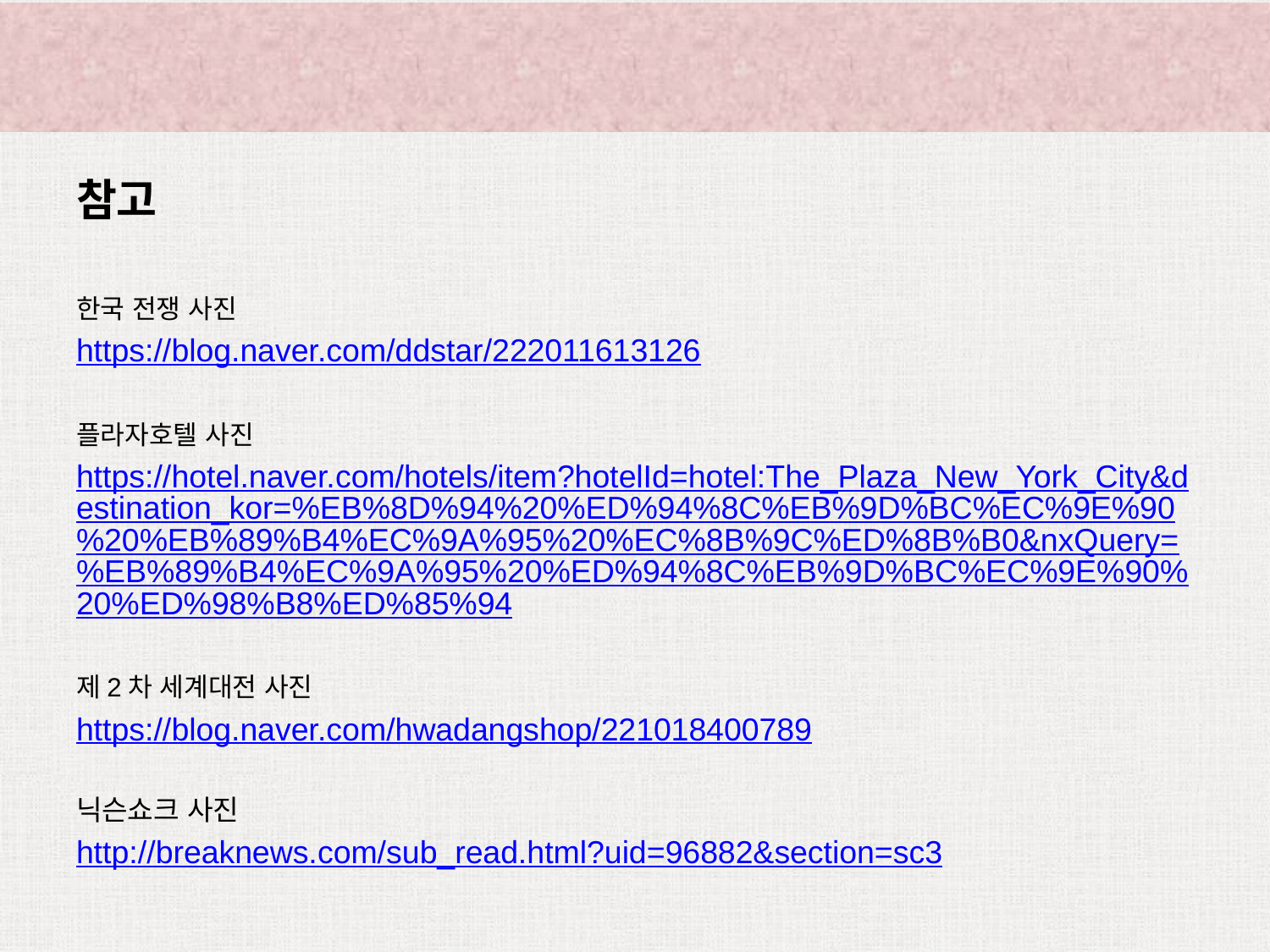

참고

한국 전쟁 사진
https://blog.naver.com/ddstar/222011613126

플라자호텔 사진
https://hotel.naver.com/hotels/item?hotelId=hotel:The_Plaza_New_York_City&destination_kor=%EB%8D%94%20%ED%94%8C%EB%9D%BC%EC%9E%90%20%EB%89%B4%EC%9A%95%20%EC%8B%9C%ED%8B%B0&nxQuery=%EB%89%B4%EC%9A%95%20%ED%94%8C%EB%9D%BC%EC%9E%90%20%ED%98%B8%ED%85%94

제2차 세계대전 사진
https://blog.naver.com/hwadangshop/221018400789

닉슨쇼크 사진
http://breaknews.com/sub_read.html?uid=96882&section=sc3